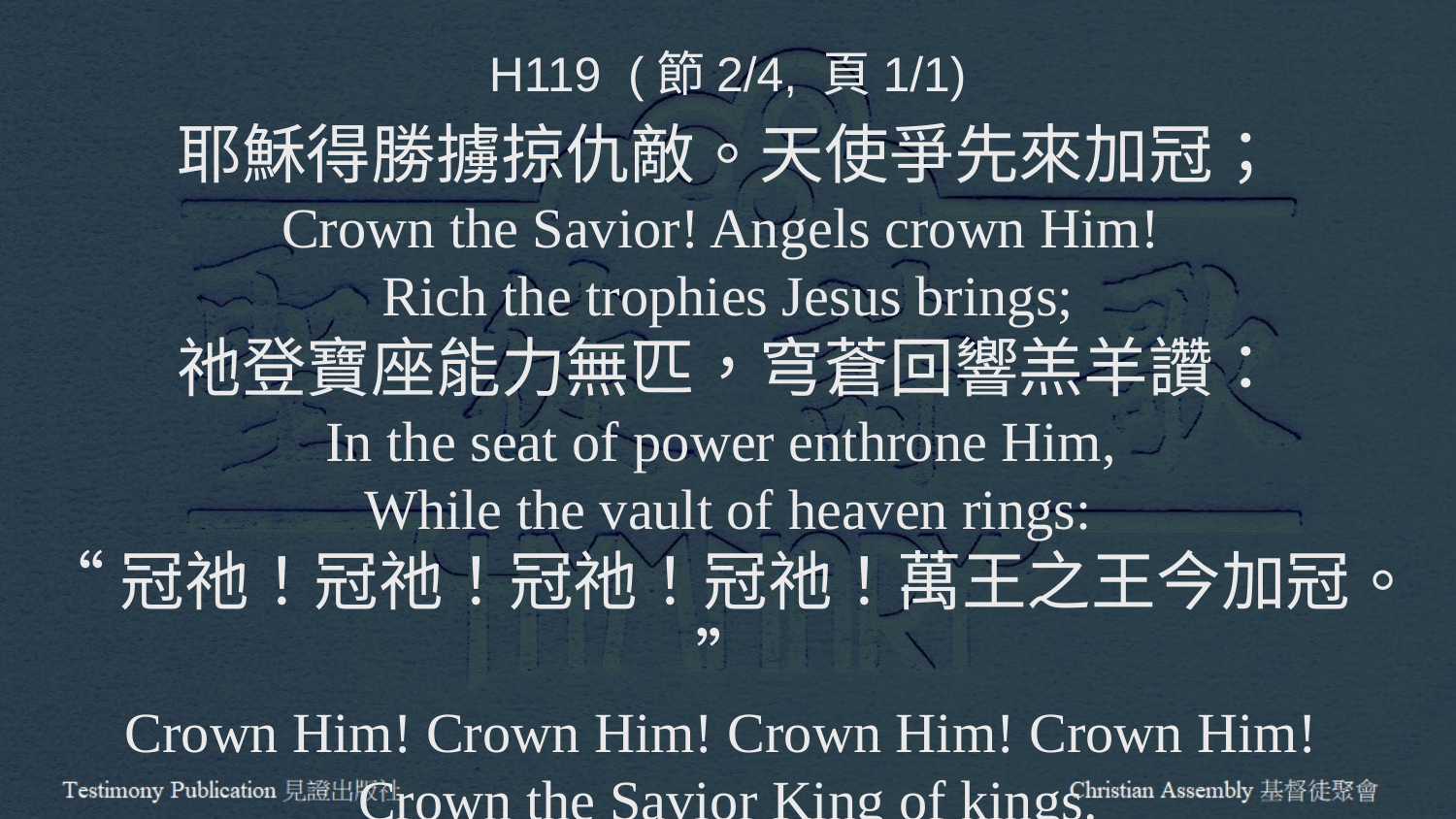

H119  (節2/4, 頁1/1)
耶穌得勝擄掠仇敵。天使爭先來加冠；
Crown the Savior! Angels crown Him!
Rich the trophies Jesus brings;
祂登寶座能力無匹，穹蒼回響羔羊讚：
In the seat of power enthrone Him,
While the vault of heaven rings:
“冠祂！冠祂！冠祂！冠祂！萬王之王今加冠。”
Crown Him! Crown Him! Crown Him! Crown Him!
Crown the Savior King of kings.